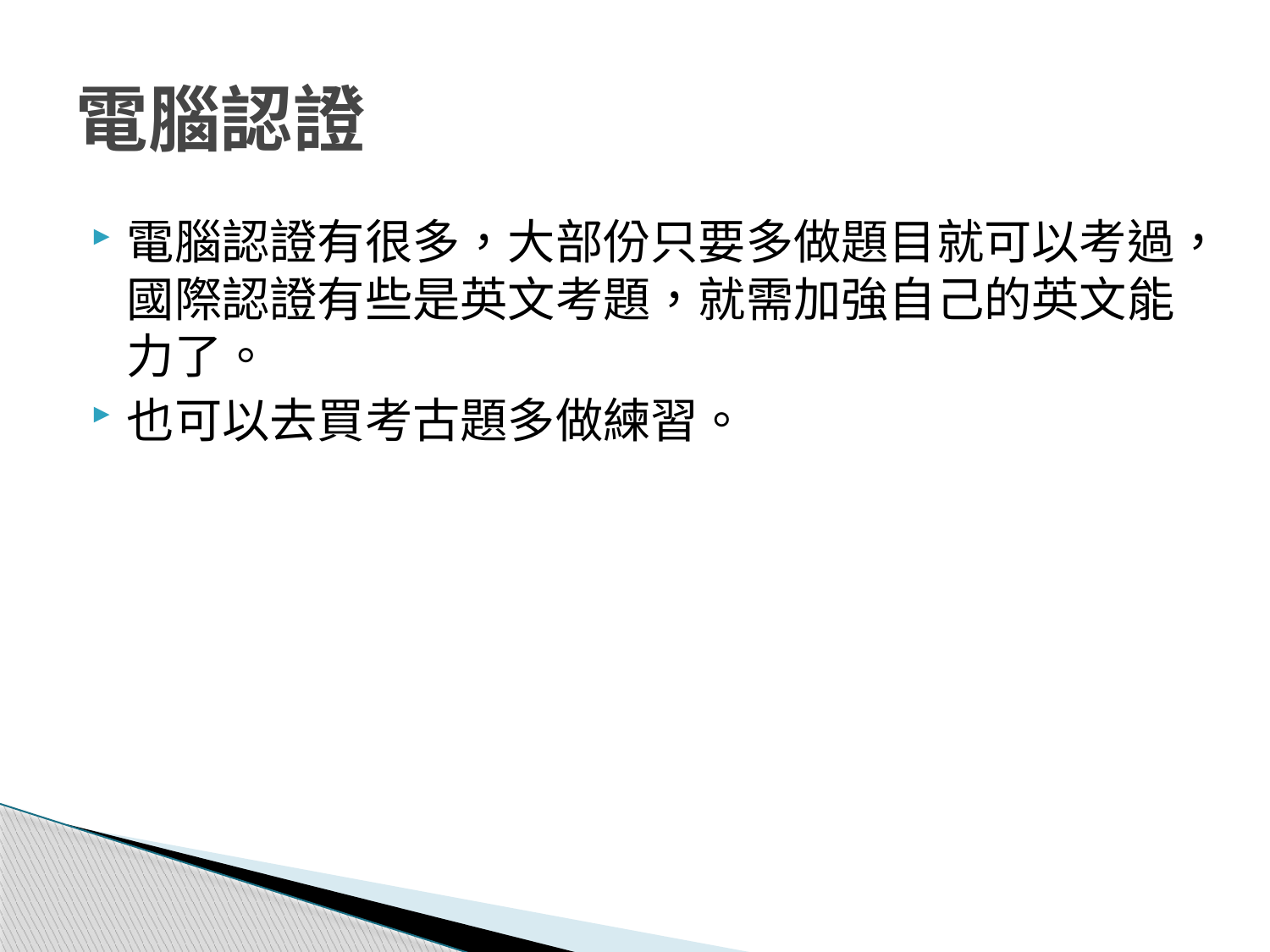

# 電腦認證
電腦認證有很多，大部份只要多做題目就可以考過，國際認證有些是英文考題，就需加強自己的英文能力了。
也可以去買考古題多做練習。